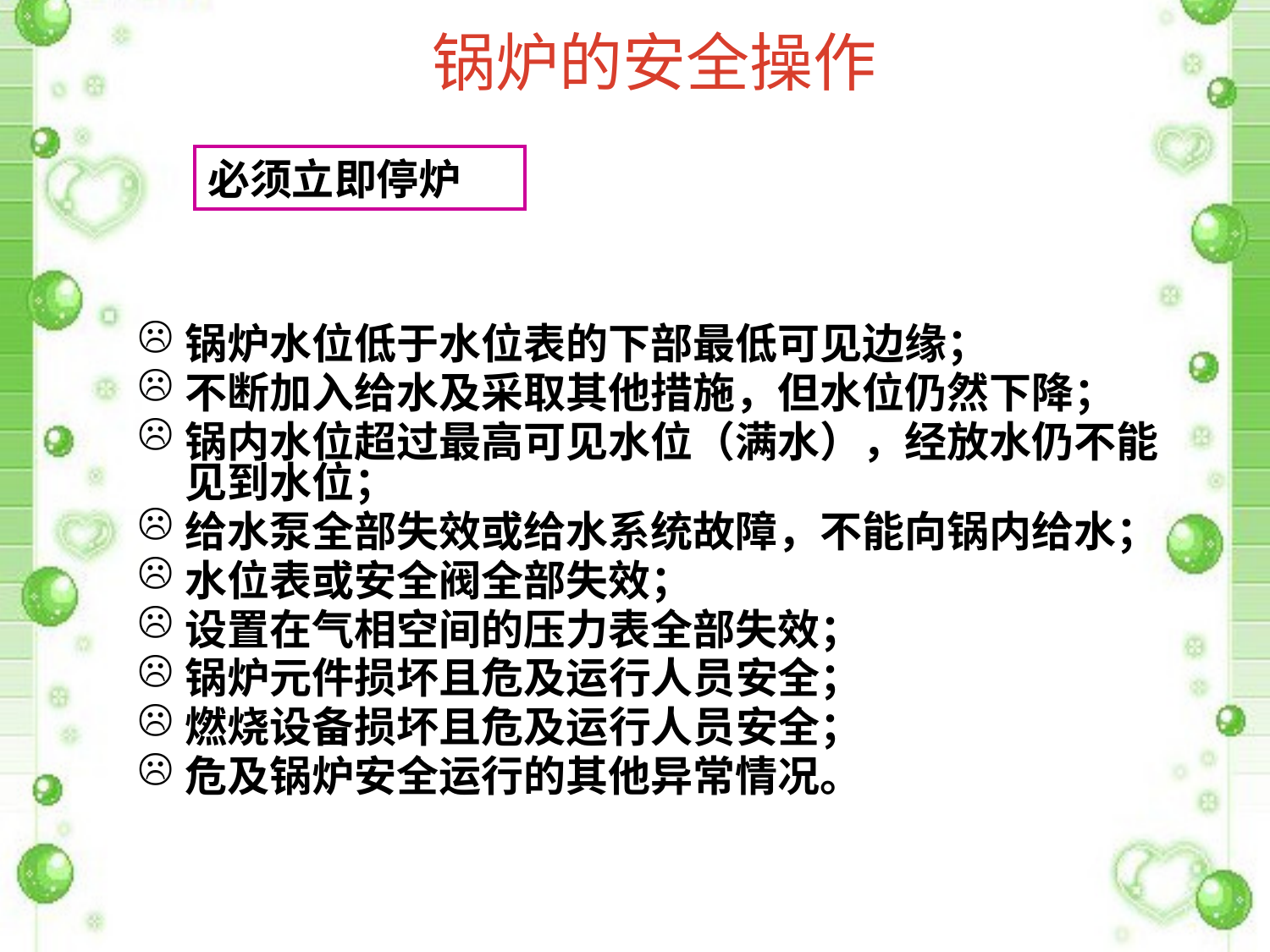

# 锅炉的安全操作
必须立即停炉
锅炉水位低于水位表的下部最低可见边缘；
不断加入给水及采取其他措施，但水位仍然下降；
锅内水位超过最高可见水位（满水），经放水仍不能见到水位；
给水泵全部失效或给水系统故障，不能向锅内给水；
水位表或安全阀全部失效；
设置在气相空间的压力表全部失效；
锅炉元件损坏且危及运行人员安全；
燃烧设备损坏且危及运行人员安全；
危及锅炉安全运行的其他异常情况。